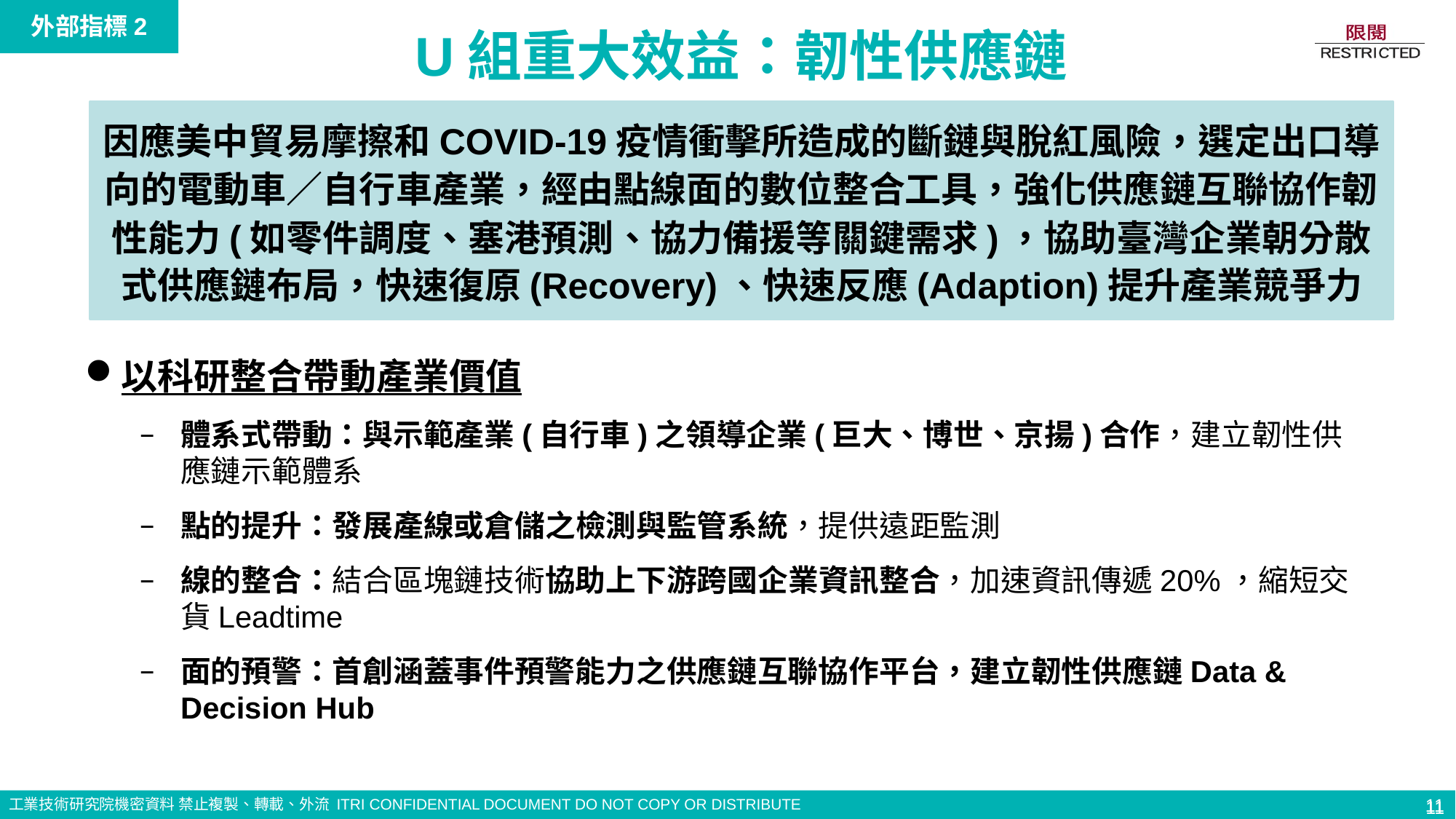

11
外部指標2
U組重大效益：韌性供應鏈
因應美中貿易摩擦和COVID-19疫情衝擊所造成的斷鏈與脫紅風險，選定出口導向的電動車／自行車產業，經由點線面的數位整合工具，強化供應鏈互聯協作韌性能力(如零件調度、塞港預測、協力備援等關鍵需求)，協助臺灣企業朝分散式供應鏈布局，快速復原(Recovery)、快速反應(Adaption)提升產業競爭力
以科研整合帶動產業價值
體系式帶動：與示範產業(自行車)之領導企業(巨大、博世、京揚)合作，建立韌性供應鏈示範體系
點的提升：發展產線或倉儲之檢測與監管系統，提供遠距監測
線的整合：結合區塊鏈技術協助上下游跨國企業資訊整合，加速資訊傳遞20%，縮短交貨Leadtime
面的預警：首創涵蓋事件預警能力之供應鏈互聯協作平台，建立韌性供應鏈Data & Decision Hub
11